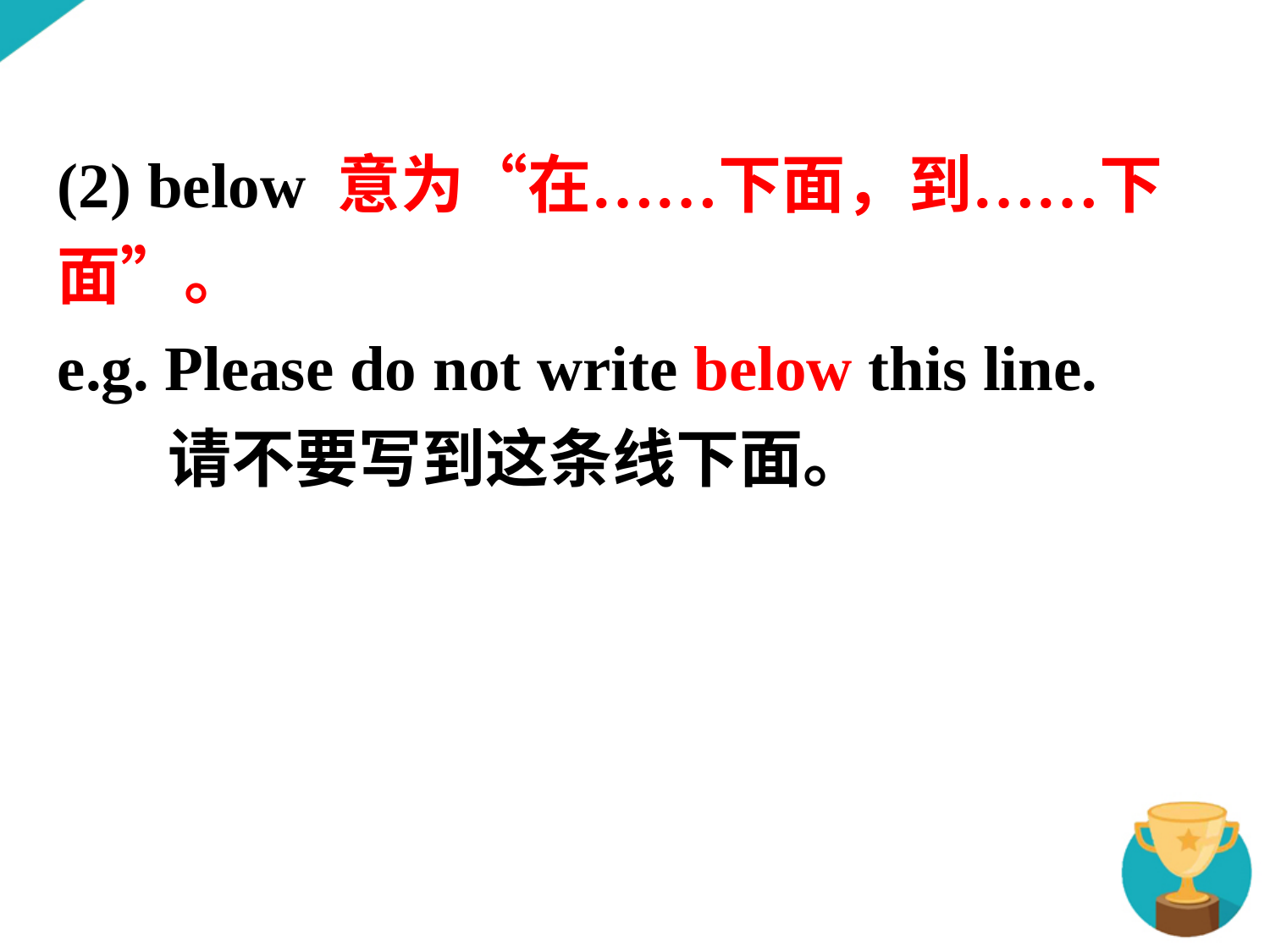

(2) below 意为“在……下面，到……下面”。
e.g. Please do not write below this line.
      请不要写到这条线下面。